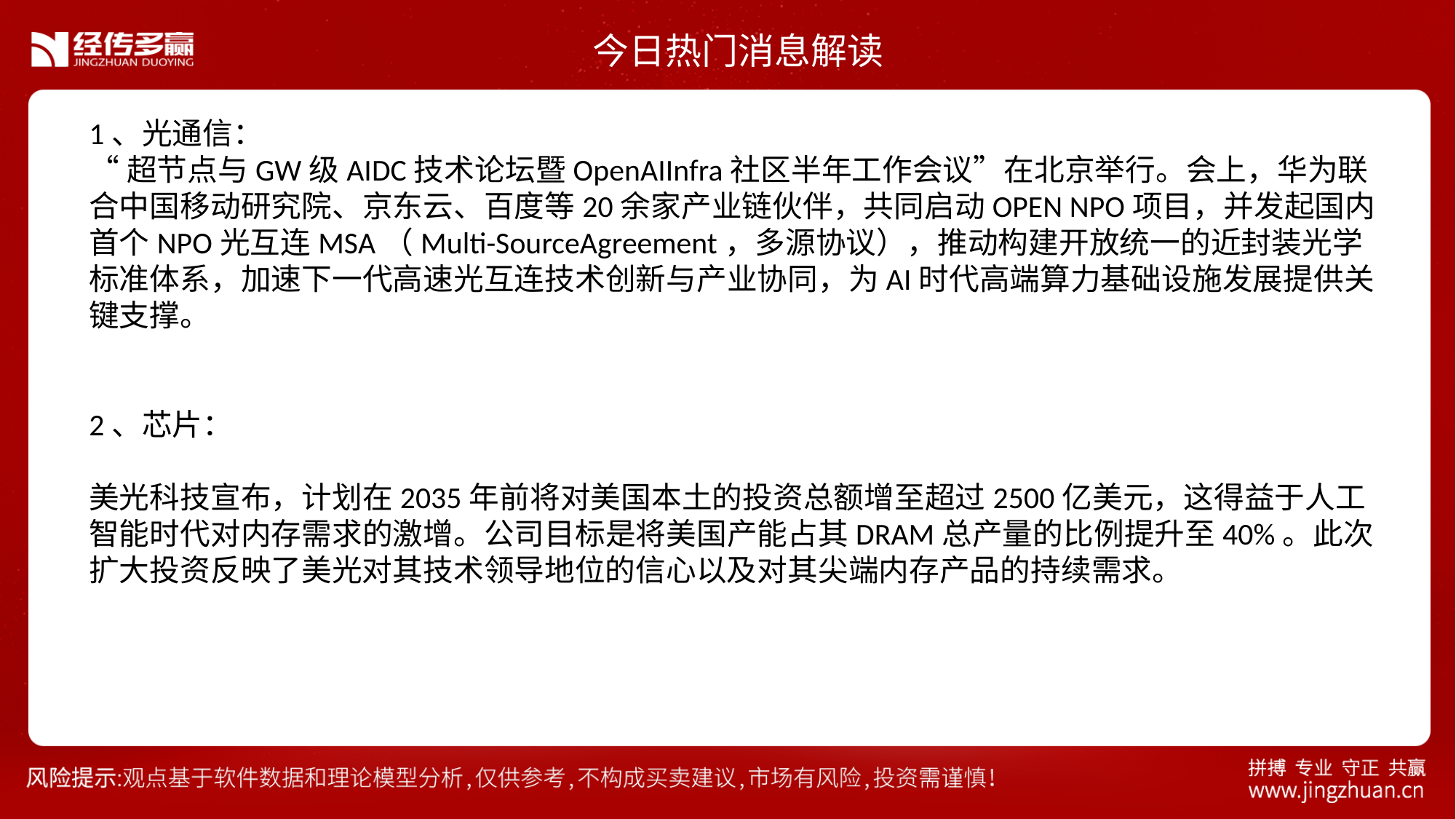

今日热门消息解读
1、光通信：
“超节点与GW级AIDC技术论坛暨OpenAIInfra社区半年工作会议”在北京举行。会上，华为联合中国移动研究院、京东云、百度等20余家产业链伙伴，共同启动OPEN NPO项目，并发起国内首个NPO光互连MSA（Multi-SourceAgreement，多源协议），推动构建开放统一的近封装光学标准体系，加速下一代高速光互连技术创新与产业协同，为AI时代高端算力基础设施发展提供关键支撑。

2、芯片：

美光科技宣布，计划在2035年前将对美国本土的投资总额增至超过2500亿美元，这得益于人工智能时代对内存需求的激增。公司目标是将美国产能占其DRAM总产量的比例提升至40%。此次扩大投资反映了美光对其技术领导地位的信心以及对其尖端内存产品的持续需求。